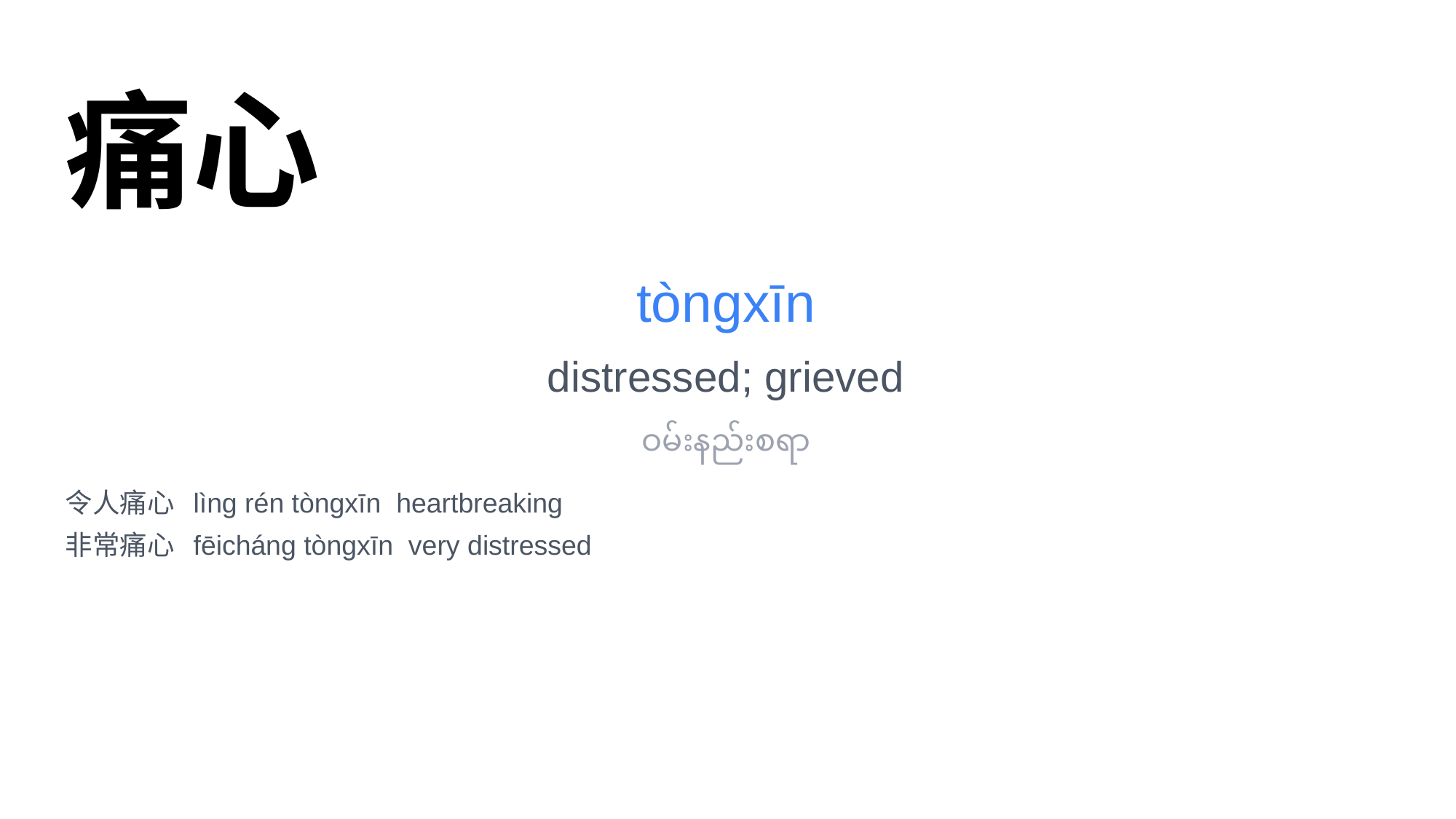

痛心
tòngxīn
distressed; grieved
ဝမ်းနည်းစရာ
令人痛心  lìng rén tòngxīn  heartbreaking
非常痛心  fēicháng tòngxīn  very distressed